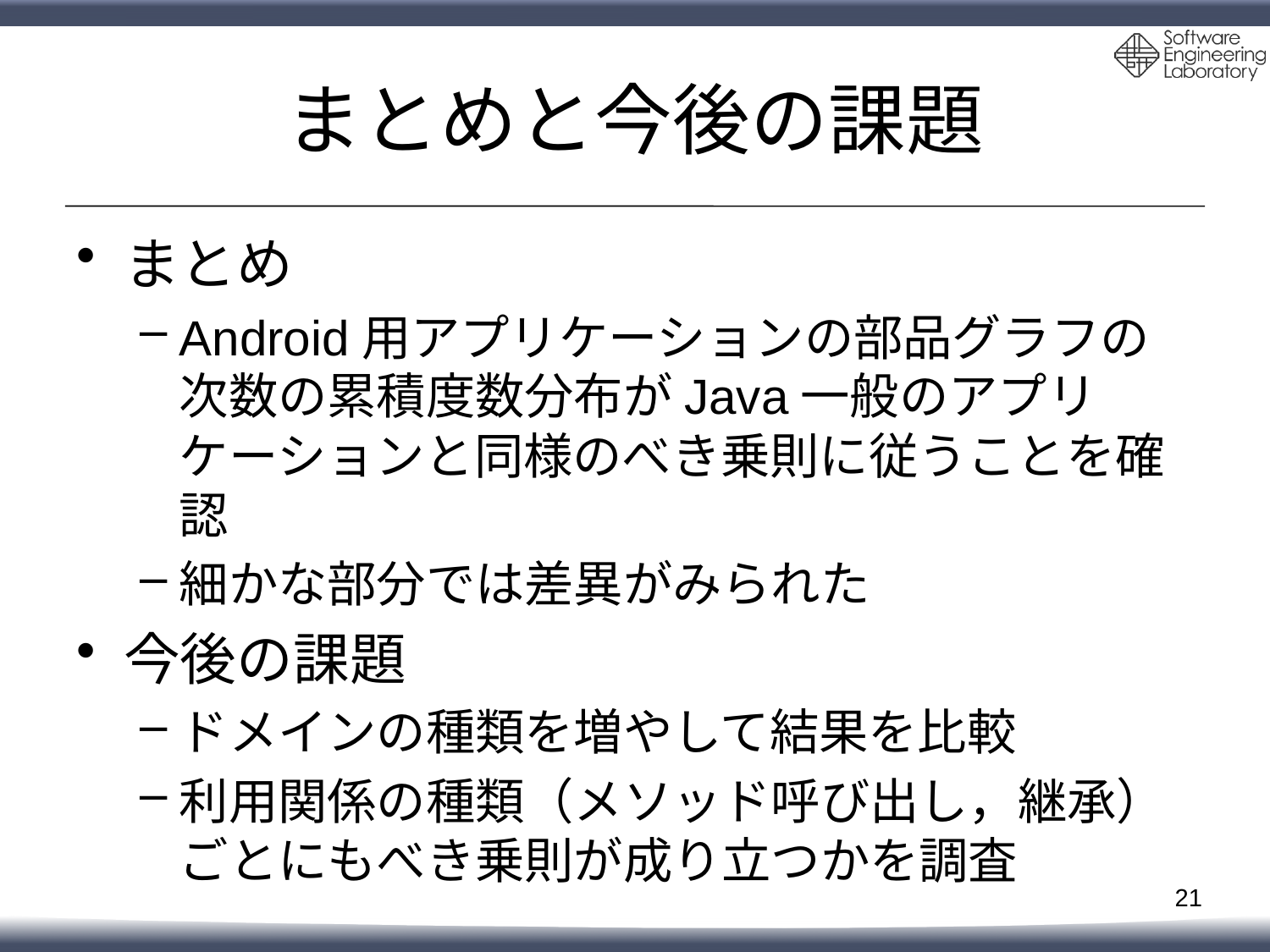

# まとめと今後の課題
まとめ
Android用アプリケーションの部品グラフの次数の累積度数分布がJava一般のアプリケーションと同様のべき乗則に従うことを確認
細かな部分では差異がみられた
今後の課題
ドメインの種類を増やして結果を比較
利用関係の種類（メソッド呼び出し，継承）ごとにもべき乗則が成り立つかを調査
21